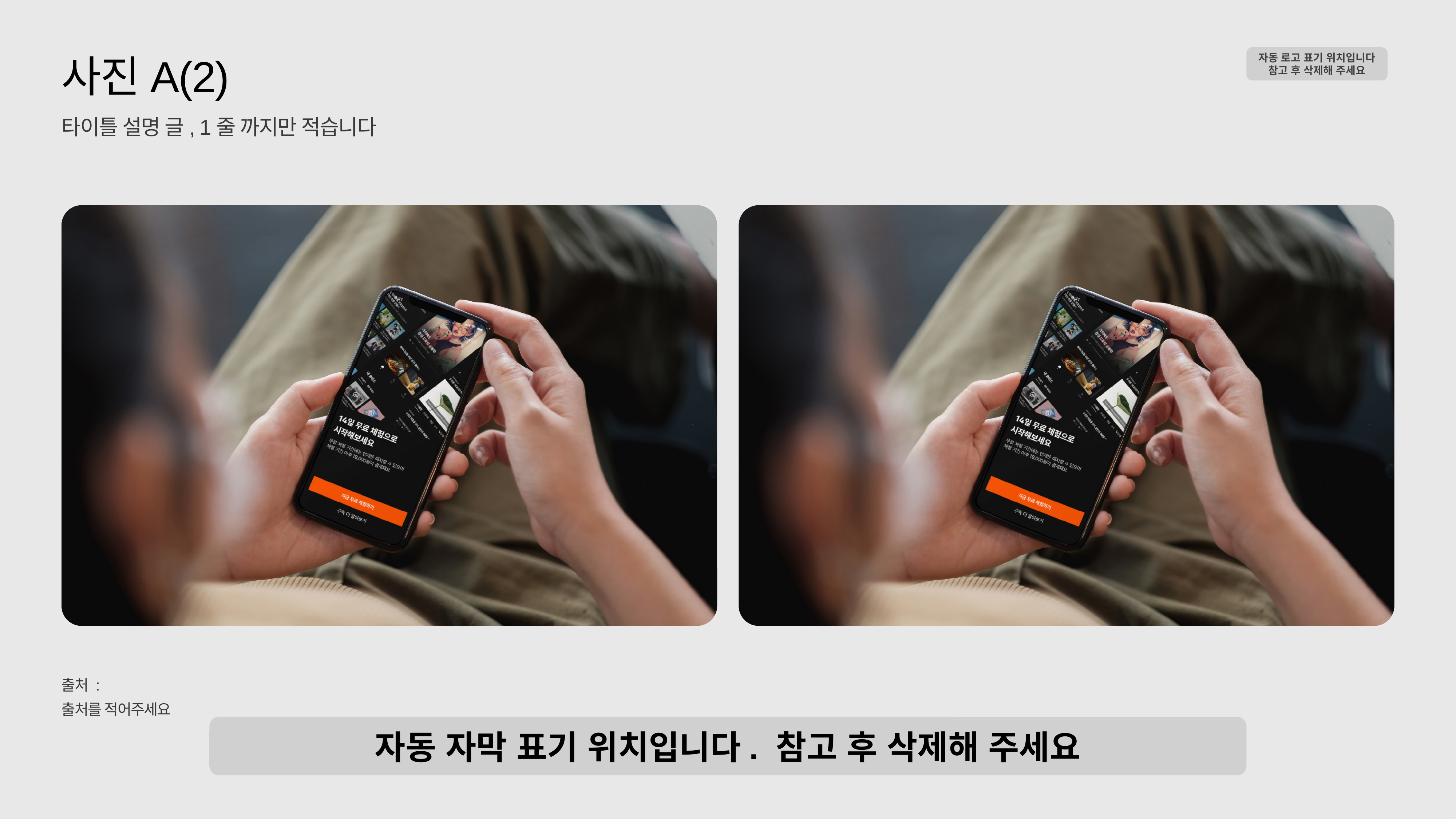

자동 로고 표기 위치입니다
참고 후 삭제해 주세요
사진A(2)
타이틀 설명 글, 1줄 까지만 적습니다

출처 :
출처를 적어주세요
자동 자막 표기 위치입니다. 참고 후 삭제해 주세요